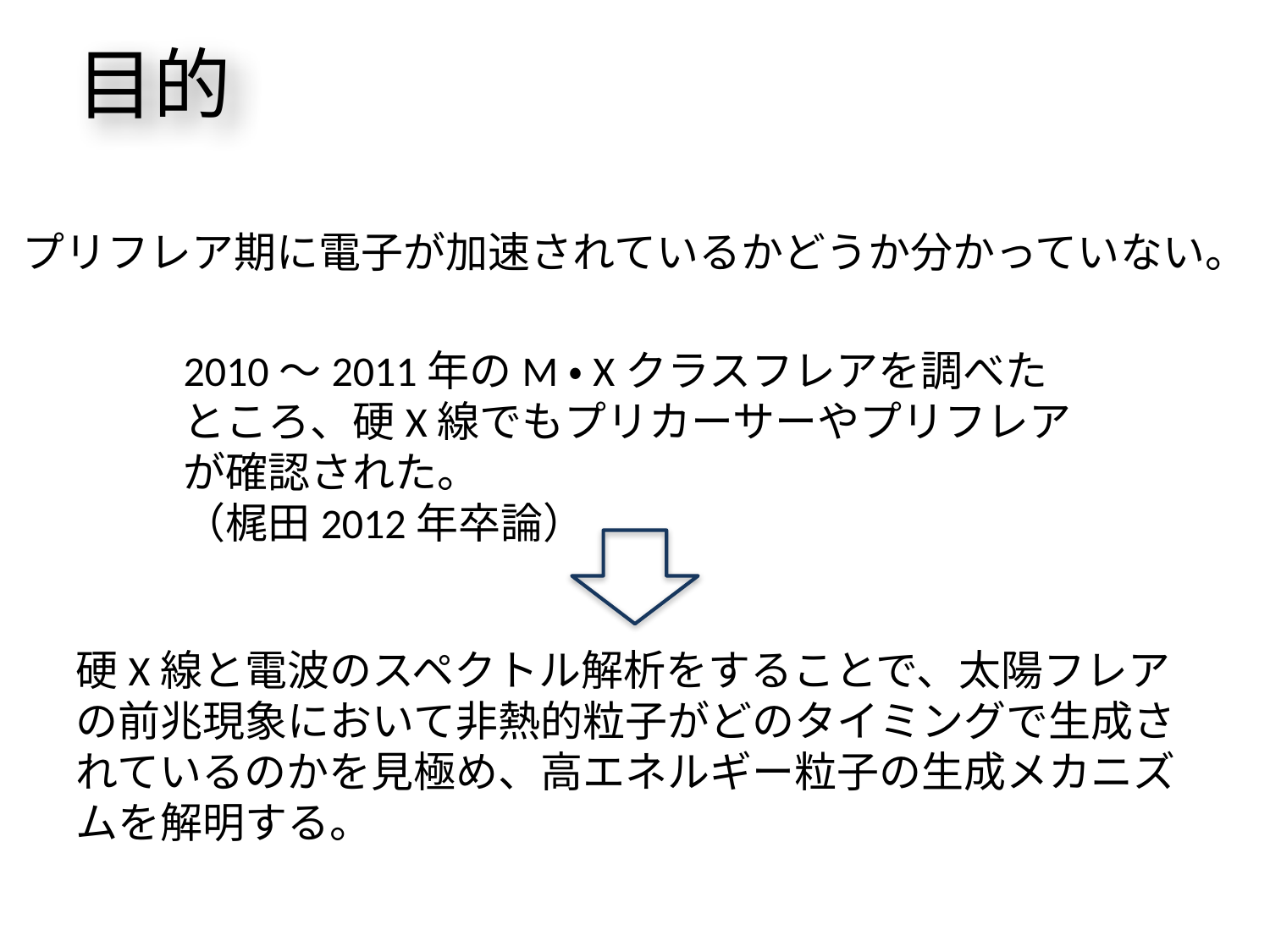

# 目的
プリフレア期に電子が加速されているかどうか分かっていない。
2010〜2011年のM・Xクラスフレアを調べたところ、硬X線でもプリカーサーやプリフレアが確認された。
（梶田2012年卒論）

硬X線と電波のスペクトル解析をすることで、太陽フレアの前兆現象において非熱的粒子がどのタイミングで生成されているのかを見極め、高エネルギー粒子の生成メカニズムを解明する。